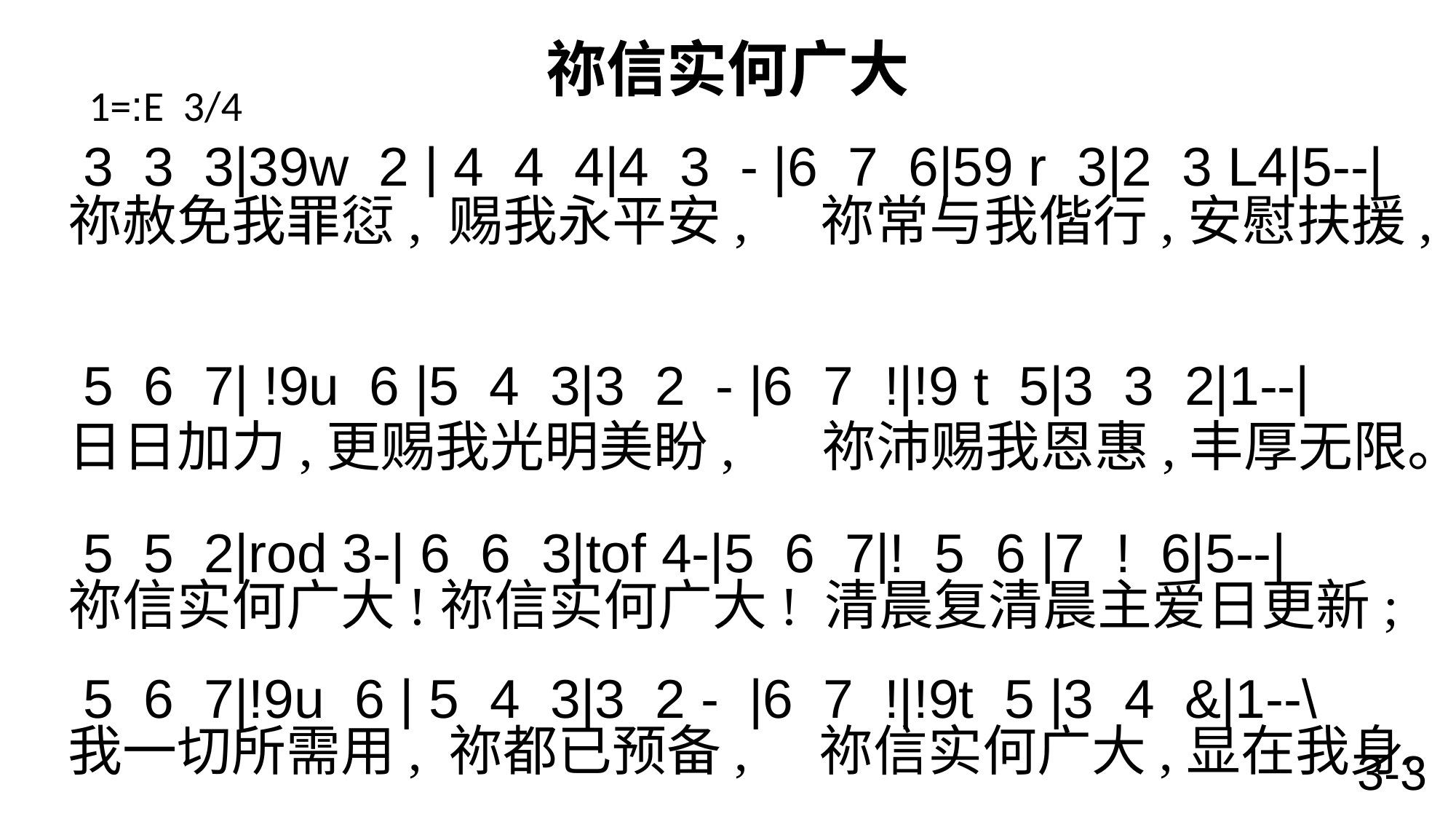

# 祢信实何广大
1=:E  3/4
 3  3  3|39w  2 | 4  4  4|4  3  - |6  7  6|59 r  3|2  3 L4|5--|
祢赦免我罪愆, 赐我永平安,    祢常与我偕行,安慰扶援,

 5  6  7| !9u  6 |5  4  3|3  2  - |6  7  !|!9 t  5|3  3  2|1--|
日日加力,更赐我光明美盼,     祢沛赐我恩惠,丰厚无限。

 5  5  2|rod 3-| 6  6  3|tof 4-|5  6  7|!  5  6 |7  !  6|5--|
祢信实何广大!祢信实何广大! 清晨复清晨主爱日更新;

 5  6  7|!9u  6 | 5  4  3|3  2 -  |6  7  !|!9t  5 |3  4  &|1--\
我一切所需用, 祢都已预备,    祢信实何广大,显在我身。
3-3